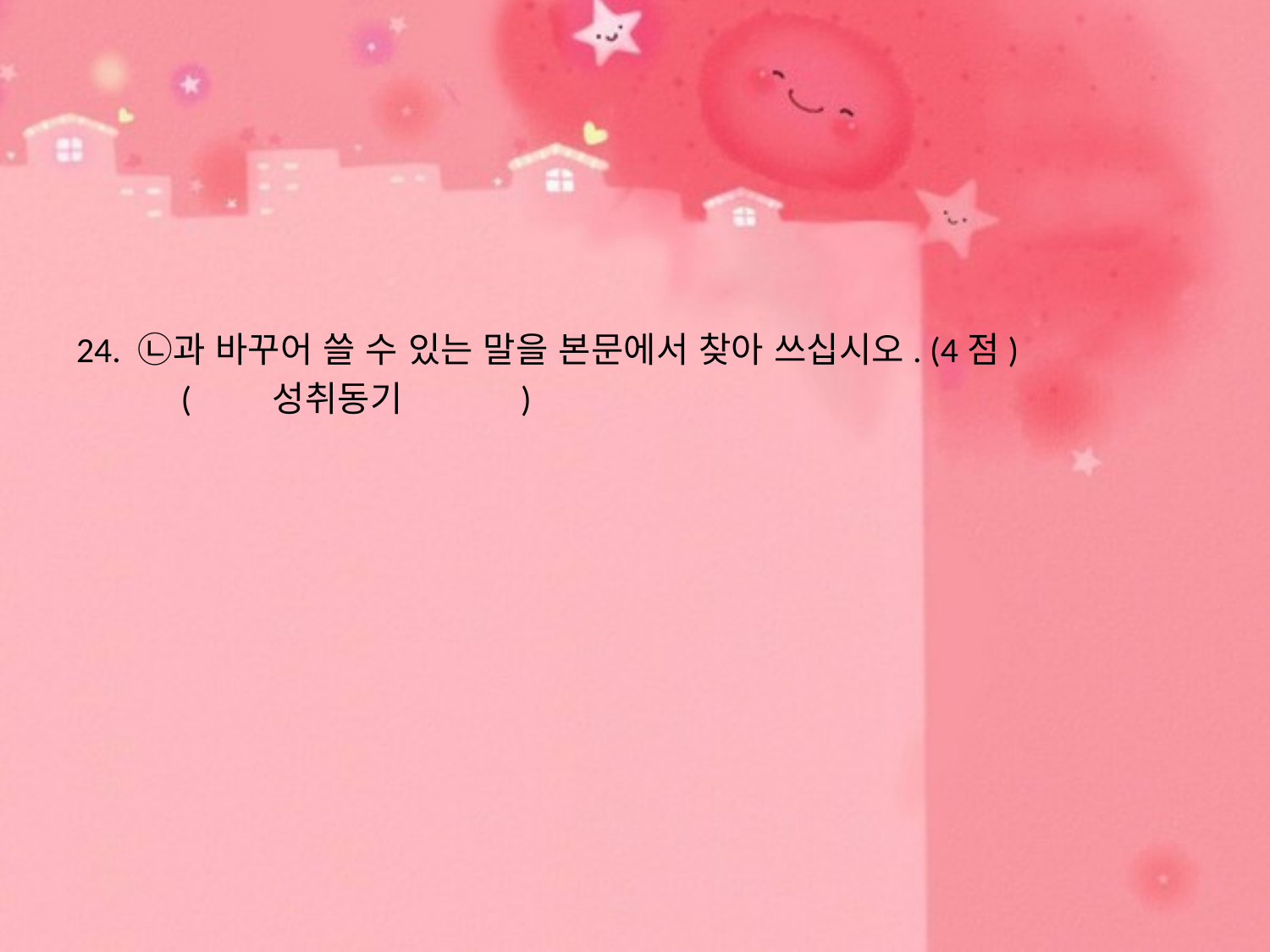

#

24. ㉡과 바꾸어 쓸 수 있는 말을 본문에서 찾아 쓰십시오. (4점)
             (         성취동기           )